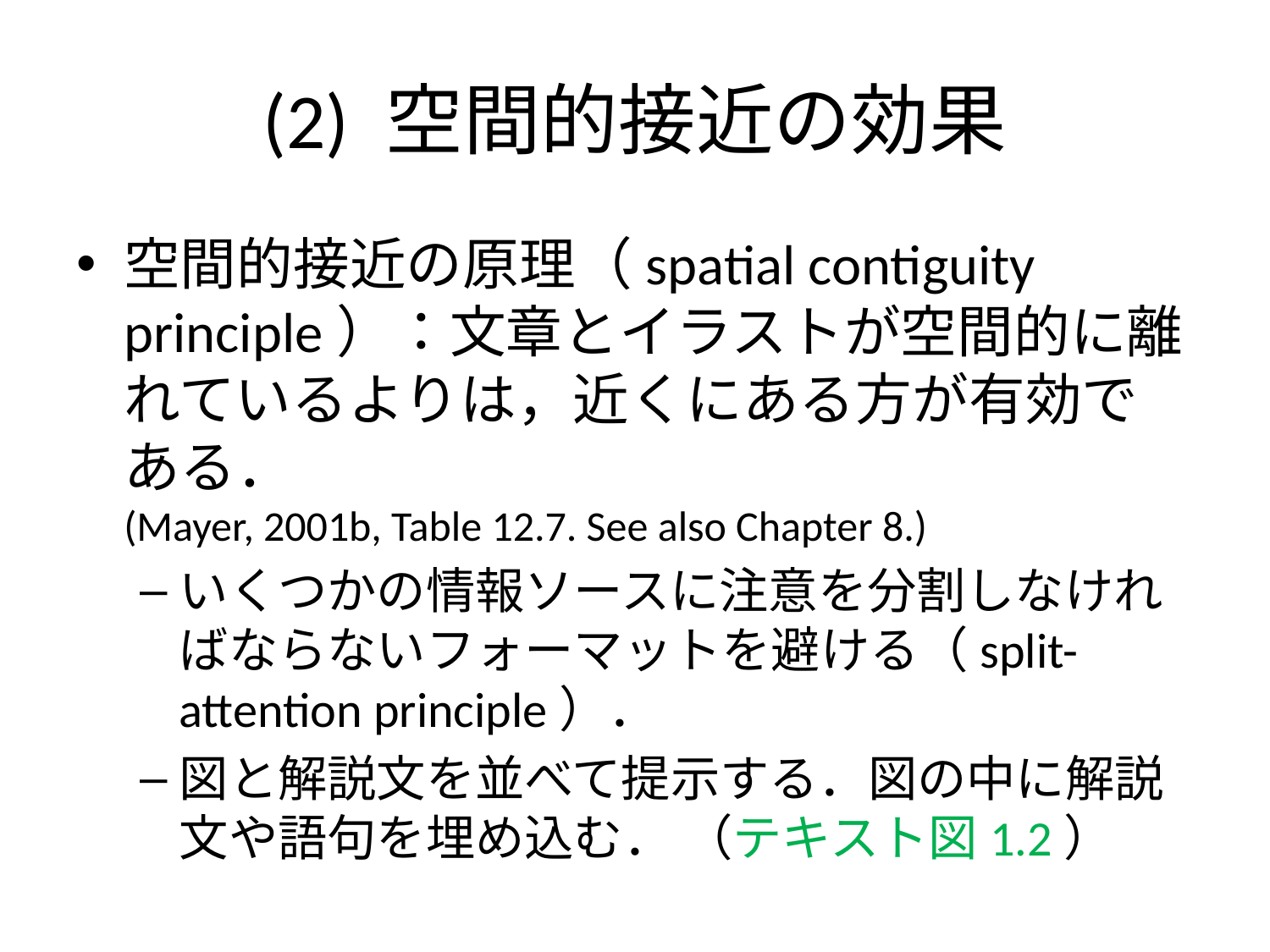

# (2) 空間的接近の効果
空間的接近の原理（spatial contiguity principle）：文章とイラストが空間的に離れているよりは，近くにある方が有効である．
(Mayer, 2001b, Table 12.7. See also Chapter 8.)
いくつかの情報ソースに注意を分割しなければならないフォーマットを避ける（split-attention principle）．
図と解説文を並べて提示する．図の中に解説文や語句を埋め込む． （テキスト図1.2）